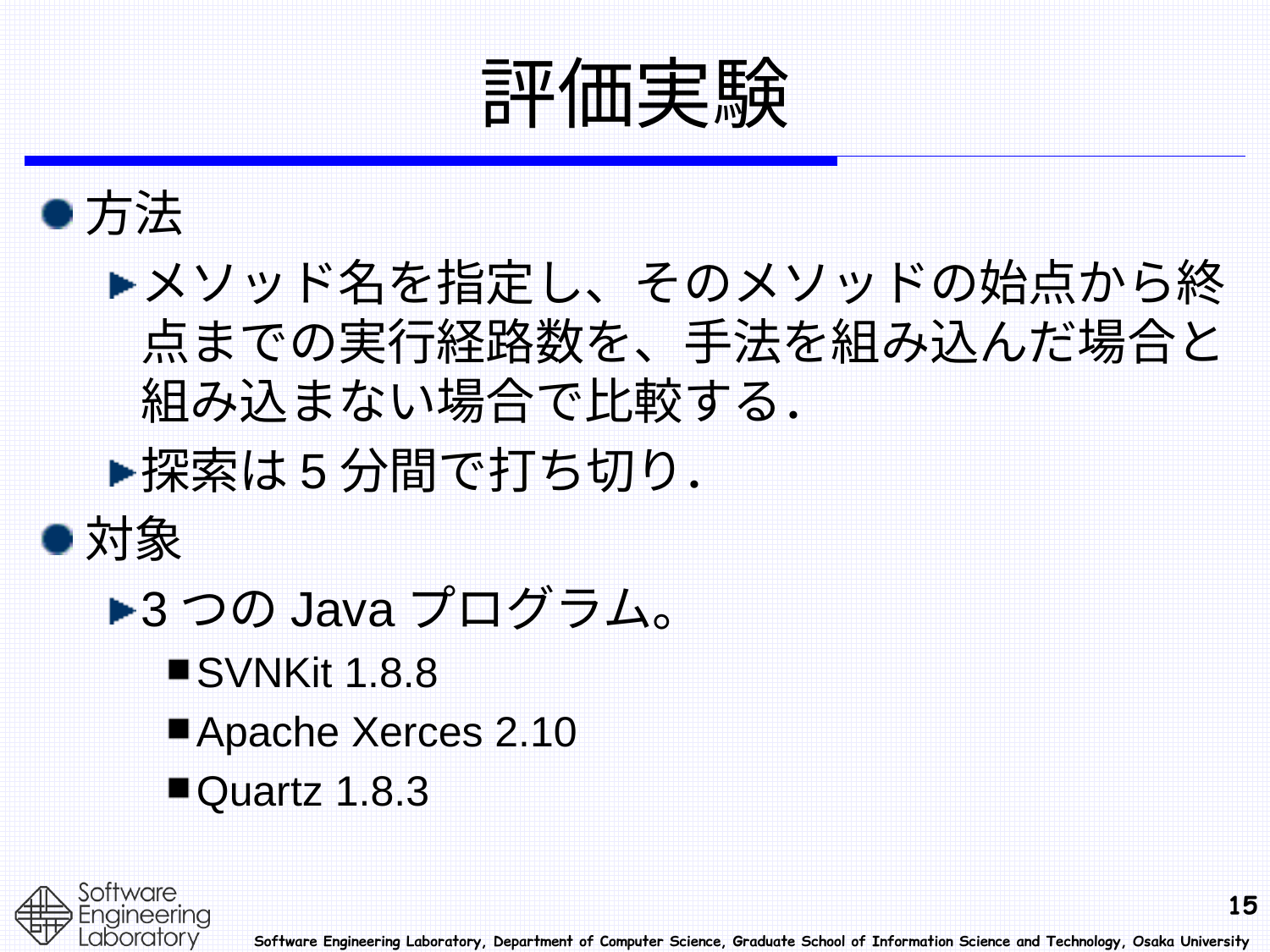

# 評価実験
方法
メソッド名を指定し、そのメソッドの始点から終点までの実行経路数を、手法を組み込んだ場合と組み込まない場合で比較する．
探索は5分間で打ち切り．
対象
3つのJavaプログラム。
SVNKit 1.8.8
Apache Xerces 2.10
Quartz 1.8.3